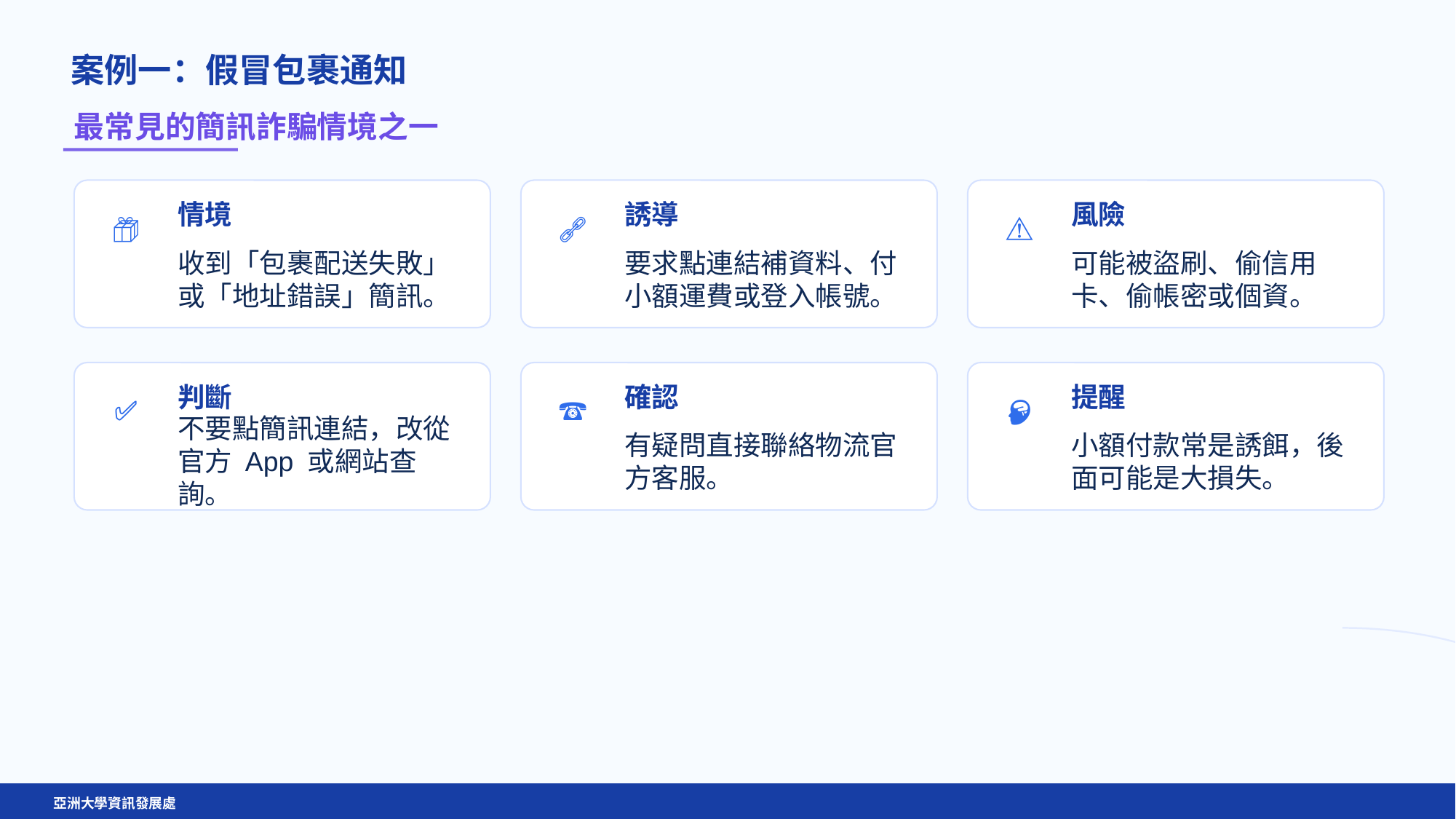

案例一：假冒包裹通知
最常見的簡訊詐騙情境之一

情境
誘導
風險
📦
🔗
⚠️
收到「包裹配送失敗」或「地址錯誤」簡訊。
要求點連結補資料、付小額運費或登入帳號。
可能被盜刷、偷信用卡、偷帳密或個資。

判斷
確認
提醒
✅
☎️
🧠
不要點簡訊連結，改從官方 App 或網站查詢。
有疑問直接聯絡物流官方客服。
小額付款常是誘餌，後面可能是大損失。

亞洲大學資訊發展處